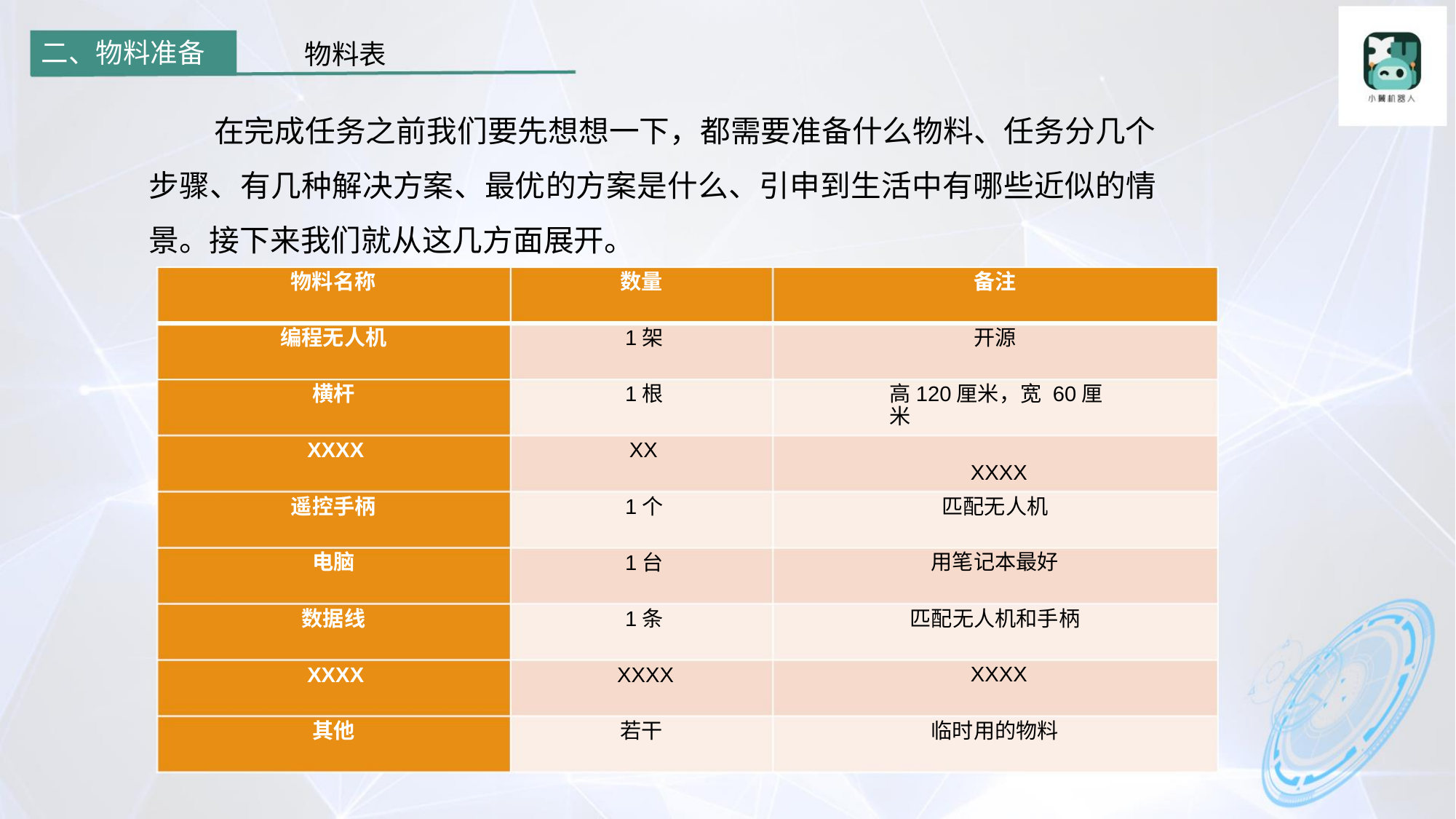

物料表
二、物料准备
在完成任务之前我们要先想想一下，都需要准备什么物料、任务分几个
步骤、有几种解决方案、最优的方案是什么、引申到生活中有哪些近似的情
景。接下来我们就从这几方面展开。
物料名称
编程无人机
横杆
数量
备注
1架
开源
1根
高120厘米，宽 60厘米
XXXX
XXXX
XX
遥控手柄
电脑
1个
匹配无人机
用笔记本最好
匹配无人机和手柄
XXXX
1台
数据线
XXXX
1条
XXXX
若干
其他
临时用的物料